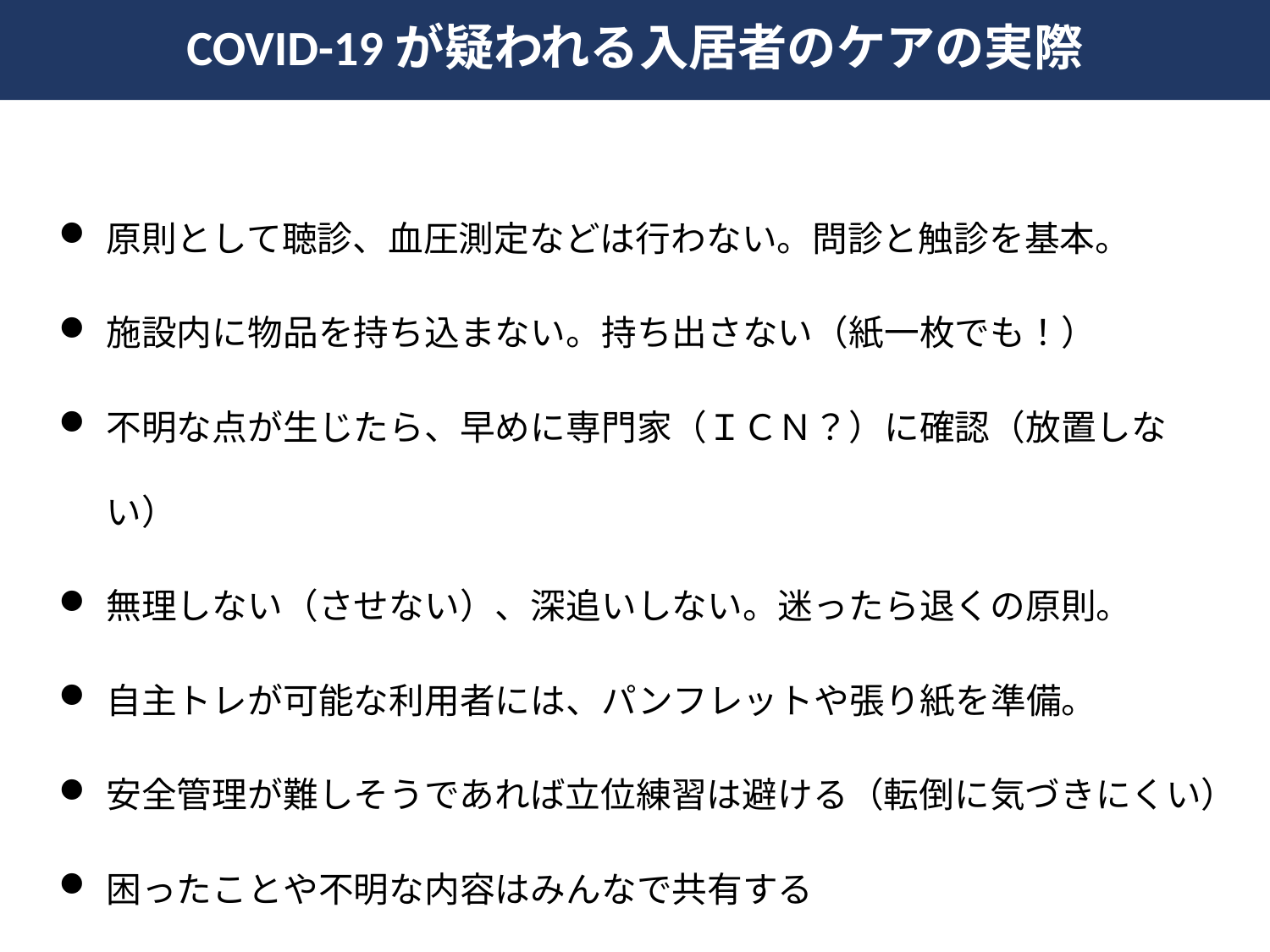

# COVID-19が疑われる入居者のケアの実際
原則として聴診、血圧測定などは行わない。問診と触診を基本。
施設内に物品を持ち込まない。持ち出さない（紙一枚でも！）
不明な点が生じたら、早めに専門家（ＩＣＮ？）に確認（放置しない）
無理しない（させない）、深追いしない。迷ったら退くの原則。
自主トレが可能な利用者には、パンフレットや張り紙を準備。
安全管理が難しそうであれば立位練習は避ける（転倒に気づきにくい）
困ったことや不明な内容はみんなで共有する